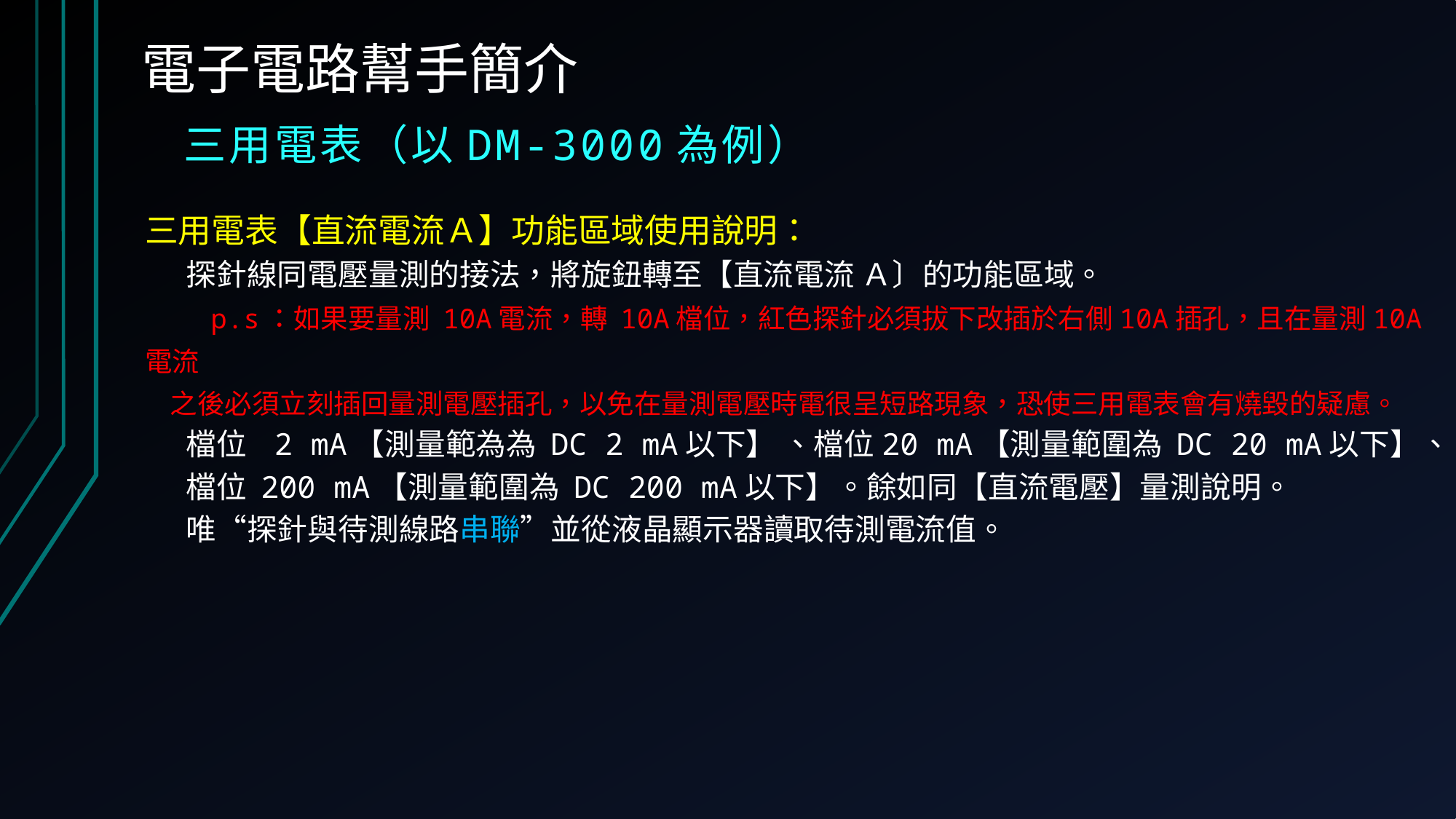

# 電子電路幫手簡介
三用電表（以dm-3000為例）
三用電表【直流電流Ａ】功能區域使用說明：
     探針線同電壓量測的接法，將旋鈕轉至【直流電流 Ａ〕的功能區域。
    p.s：如果要量測 10A電流，轉 10A檔位，紅色探針必須拔下改插於右側10A插孔，且在量測10A電流
   之後必須立刻插回量測電壓插孔，以免在量測電壓時電很呈短路現象，恐使三用電表會有燒毀的疑慮。
     檔位   2 mA【測量範為為 DC 2 mA以下】 、檔位20 mA【測量範圍為 DC 20 mA以下】、
     檔位 200 mA【測量範圍為 DC 200 mA以下】。餘如同【直流電壓】量測說明。
     唯“探針與待測線路串聯”並從液晶顯示器讀取待測電流值。